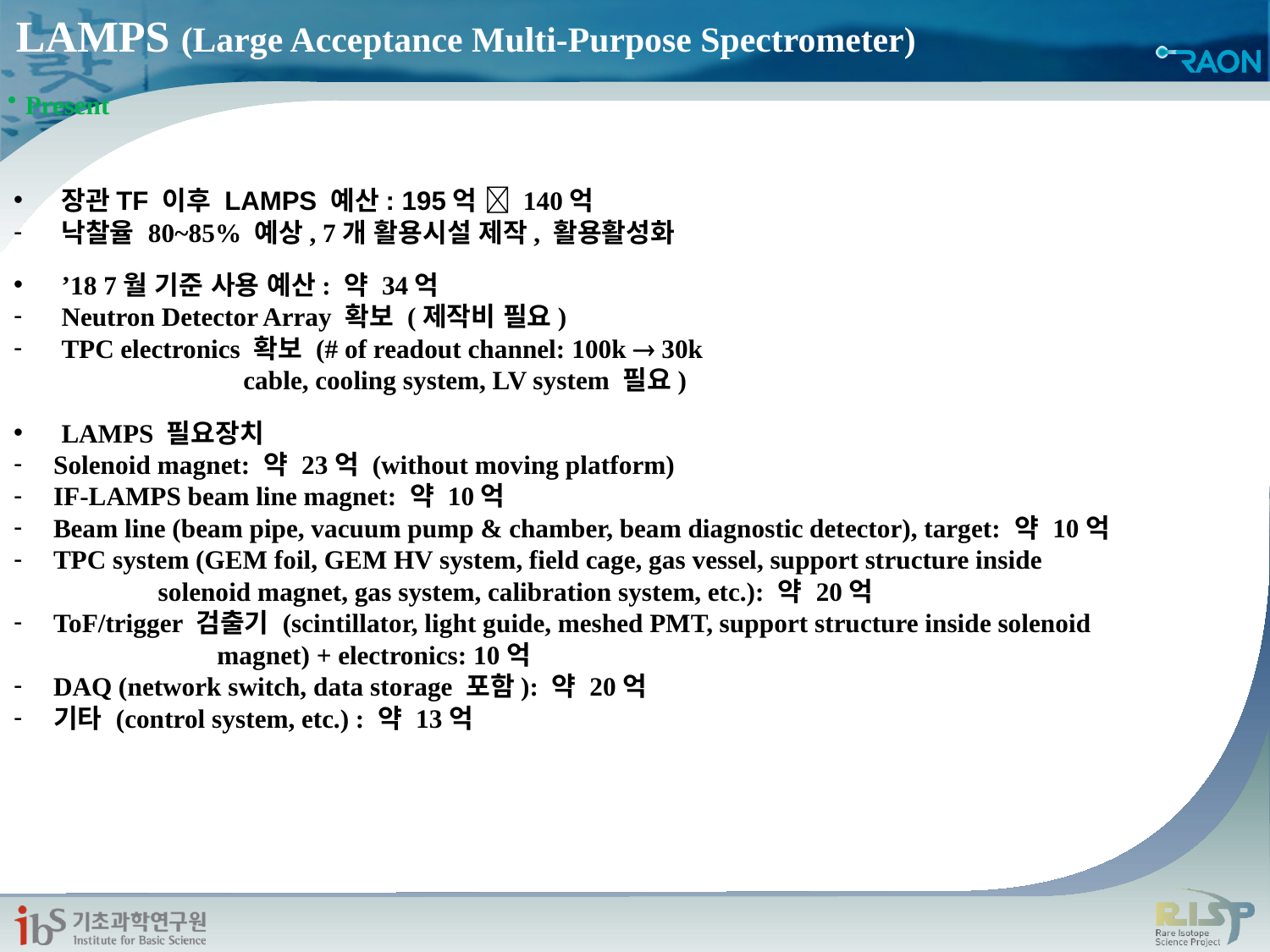

LAMPS (Large Acceptance Multi-Purpose Spectrometer)
Present
장관TF 이후 LAMPS 예산: 195억 → 140억
낙찰율 80~85% 예상, 7개 활용시설 제작, 활용활성화

’18 7월 기준 사용 예산: 약 34억
Neutron Detector Array 확보 (제작비 필요)
TPC electronics 확보 (# of readout channel: 100k → 30k
                                   cable, cooling system, LV system 필요)

LAMPS 필요장치
Solenoid magnet: 약 23억 (without moving platform)
IF-LAMPS beam line magnet: 약 10억
Beam line (beam pipe, vacuum pump & chamber, beam diagnostic detector), target: 약 10억
TPC system (GEM foil, GEM HV system, field cage, gas vessel, support structure inside
                      solenoid magnet, gas system, calibration system, etc.): 약 20억
ToF/trigger 검출기 (scintillator, light guide, meshed PMT, support structure inside solenoid
                               magnet) + electronics: 10억
DAQ (network switch, data storage 포함): 약 20억
기타 (control system, etc.) : 약 13억